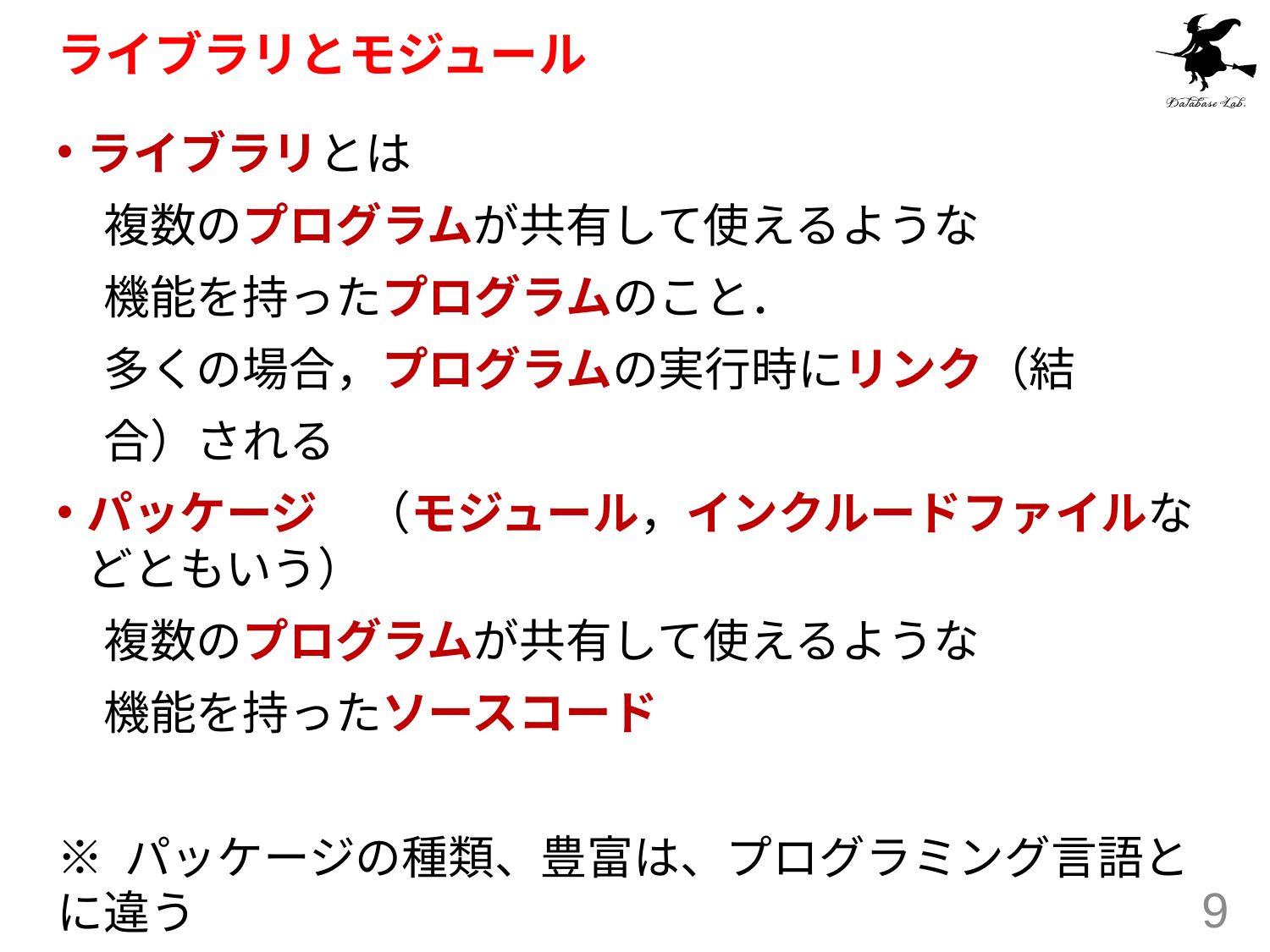

# ライブラリとモジュール
ライブラリとは
　複数のプログラムが共有して使えるような
　機能を持ったプログラムのこと．
　多くの場合，プログラムの実行時にリンク（結
　合）される
パッケージ　（モジュール，インクルードファイルなどともいう）
　複数のプログラムが共有して使えるような
　機能を持ったソースコード

※ パッケージの種類、豊富は、プログラミング言語とに違う
9